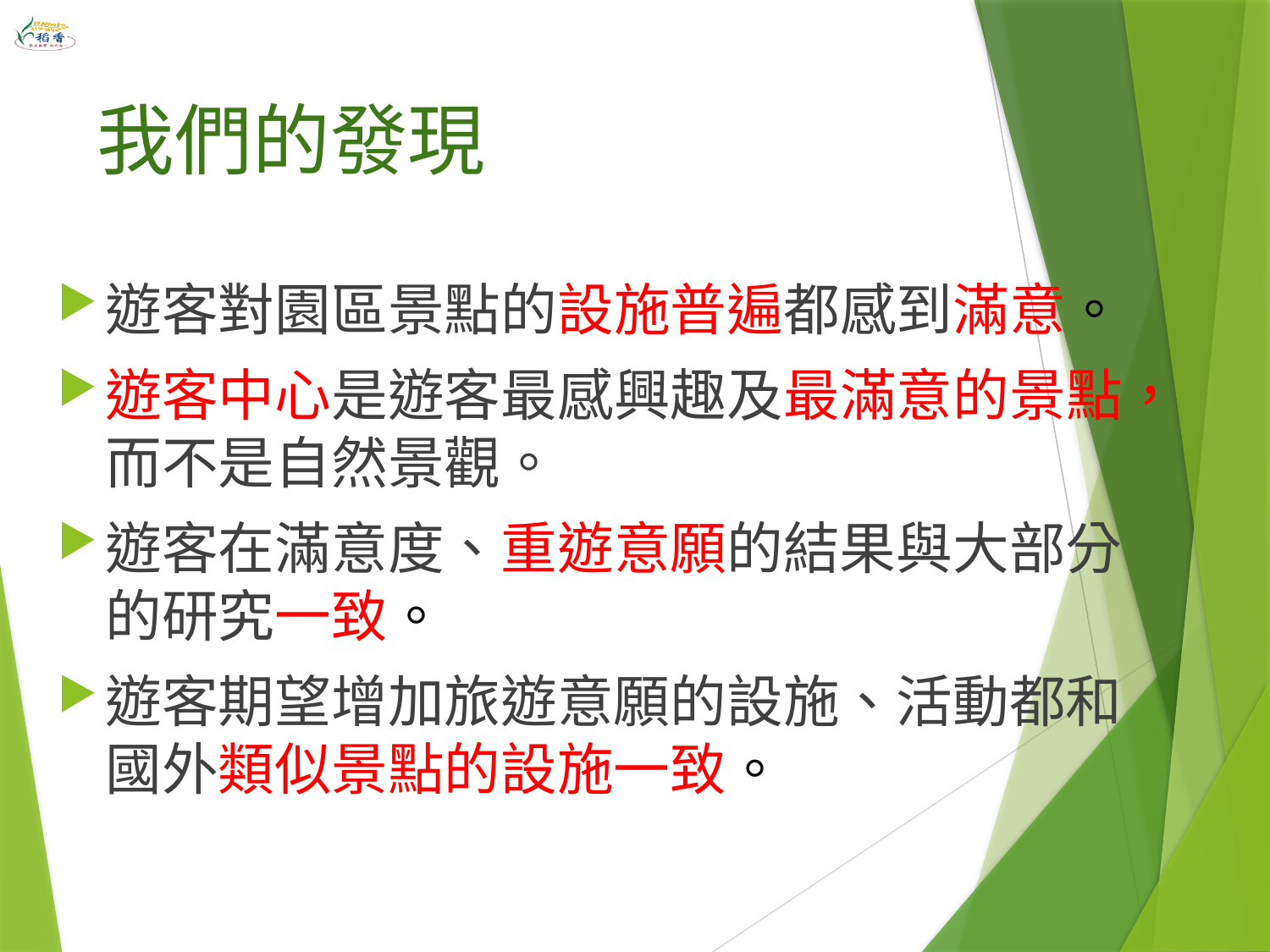

# 我們的發現
遊客對園區景點的設施普遍都感到滿意。
遊客中心是遊客最感興趣及最滿意的景點，而不是自然景觀。
遊客在滿意度、重遊意願的結果與大部分的研究一致。
遊客期望增加旅遊意願的設施、活動都和國外類似景點的設施一致。